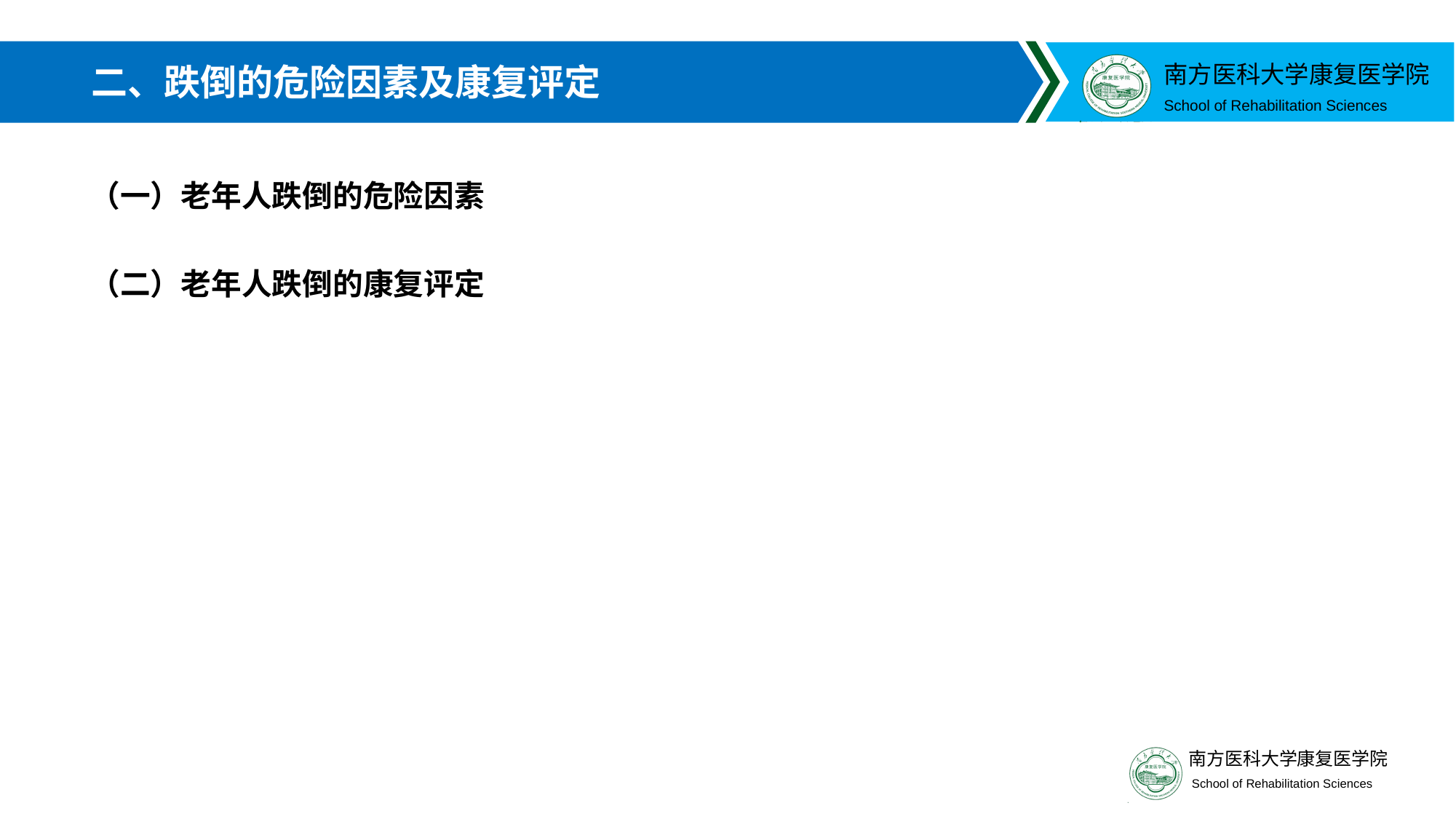

# 二、跌倒的危险因素及康复评定
（一）老年人跌倒的危险因素
（二）老年人跌倒的康复评定